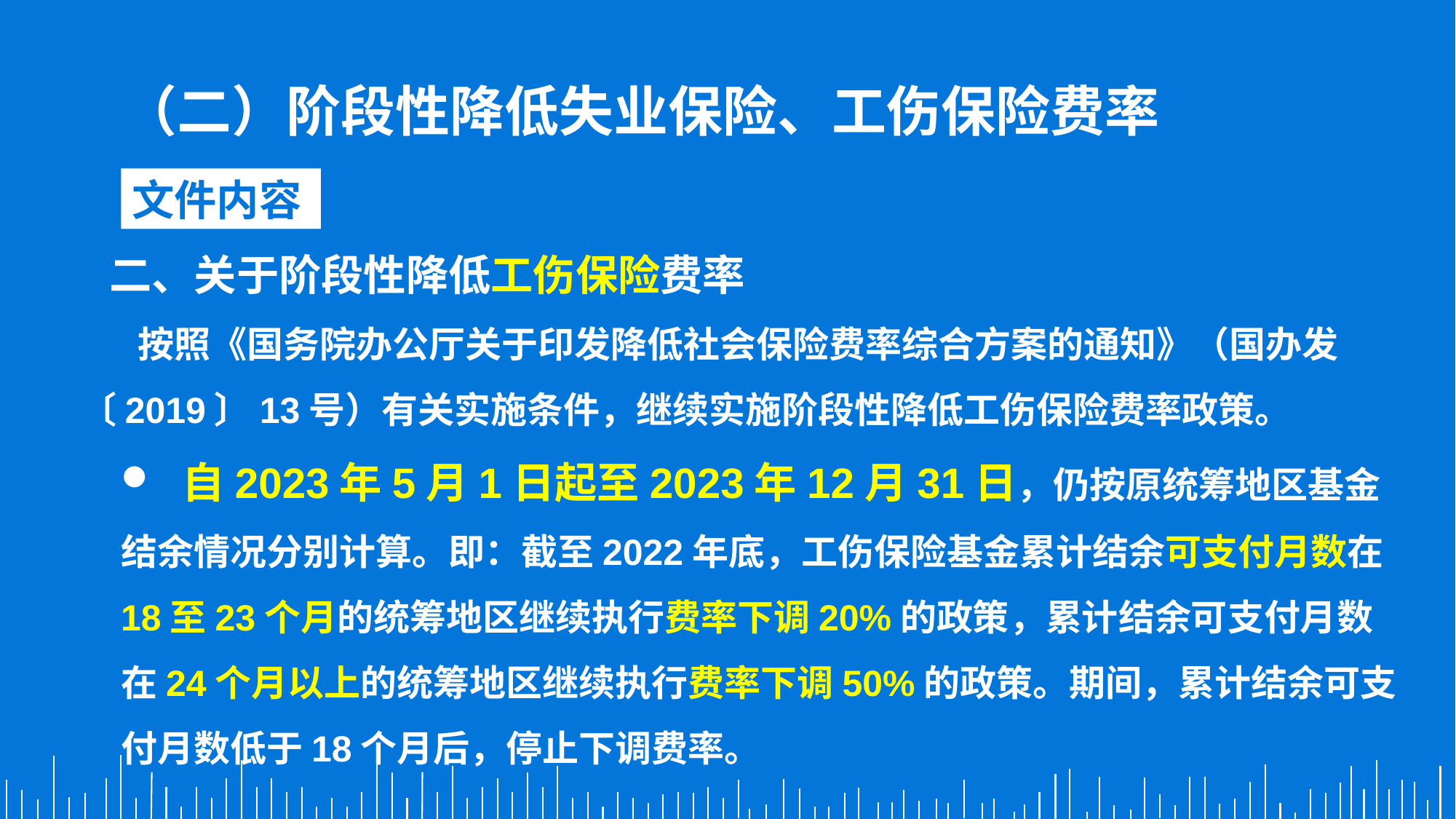

（二）阶段性降低失业保险、工伤保险费率
文件内容
  二、关于阶段性降低工伤保险费率
      按照《国务院办公厅关于印发降低社会保险费率综合方案的通知》（国办发〔2019〕13号）有关实施条件，继续实施阶段性降低工伤保险费率政策。
  自2023年5月1日起至2023年12月31日，仍按原统筹地区基金结余情况分别计算。即：截至2022年底，工伤保险基金累计结余可支付月数在18至23个月的统筹地区继续执行费率下调20%的政策，累计结余可支付月数在24个月以上的统筹地区继续执行费率下调50%的政策。期间，累计结余可支付月数低于18个月后，停止下调费率。